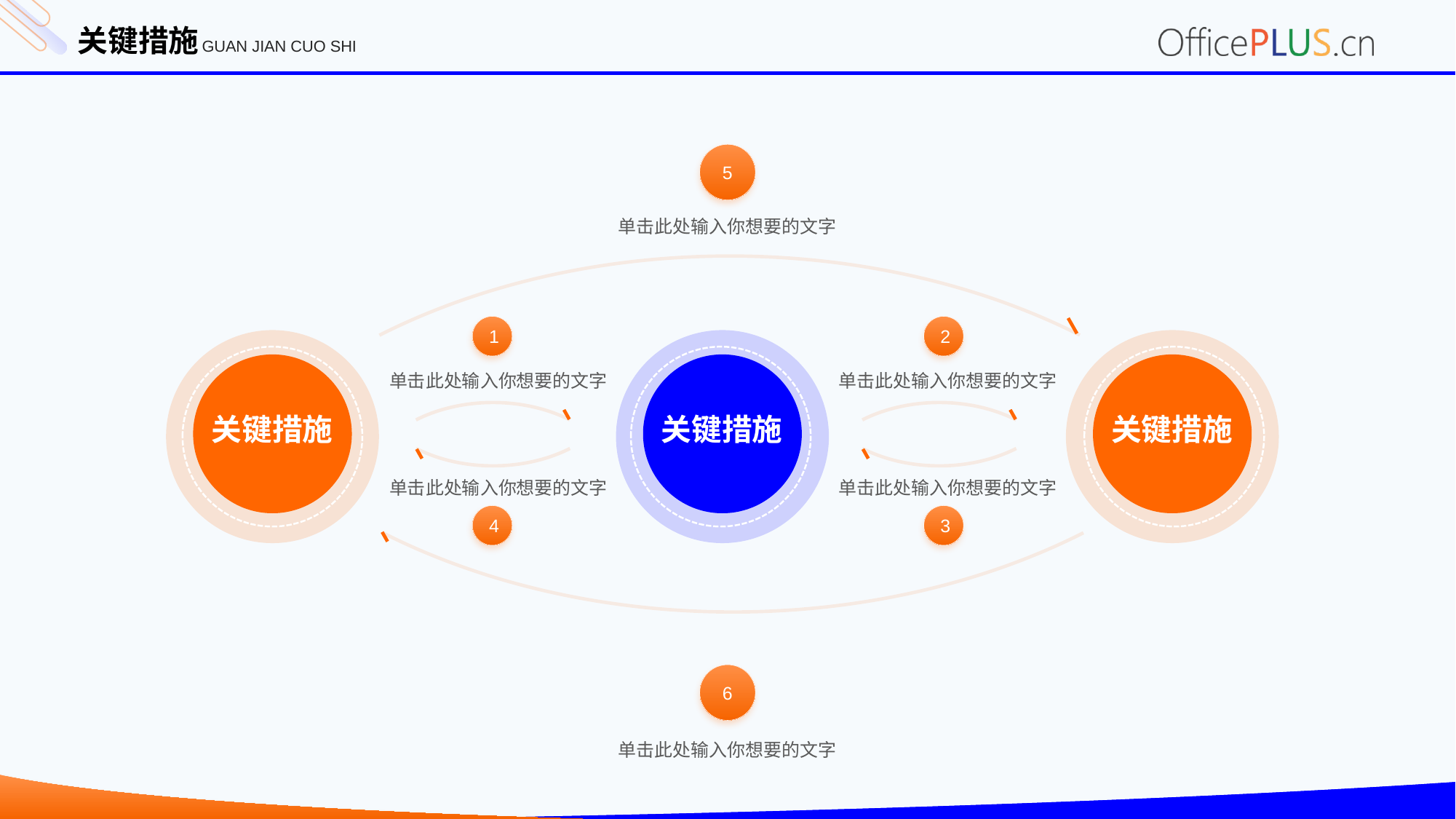

关键措施
GUAN JIAN CUO SHI

5
单击此处输入你想要的文字

1
2

单击此处输入你想要的文字
单击此处输入你想要的文字

关键措施
关键措施
关键措施
单击此处输入你想要的文字
单击此处输入你想要的文字
4
3
6
单击此处输入你想要的文字